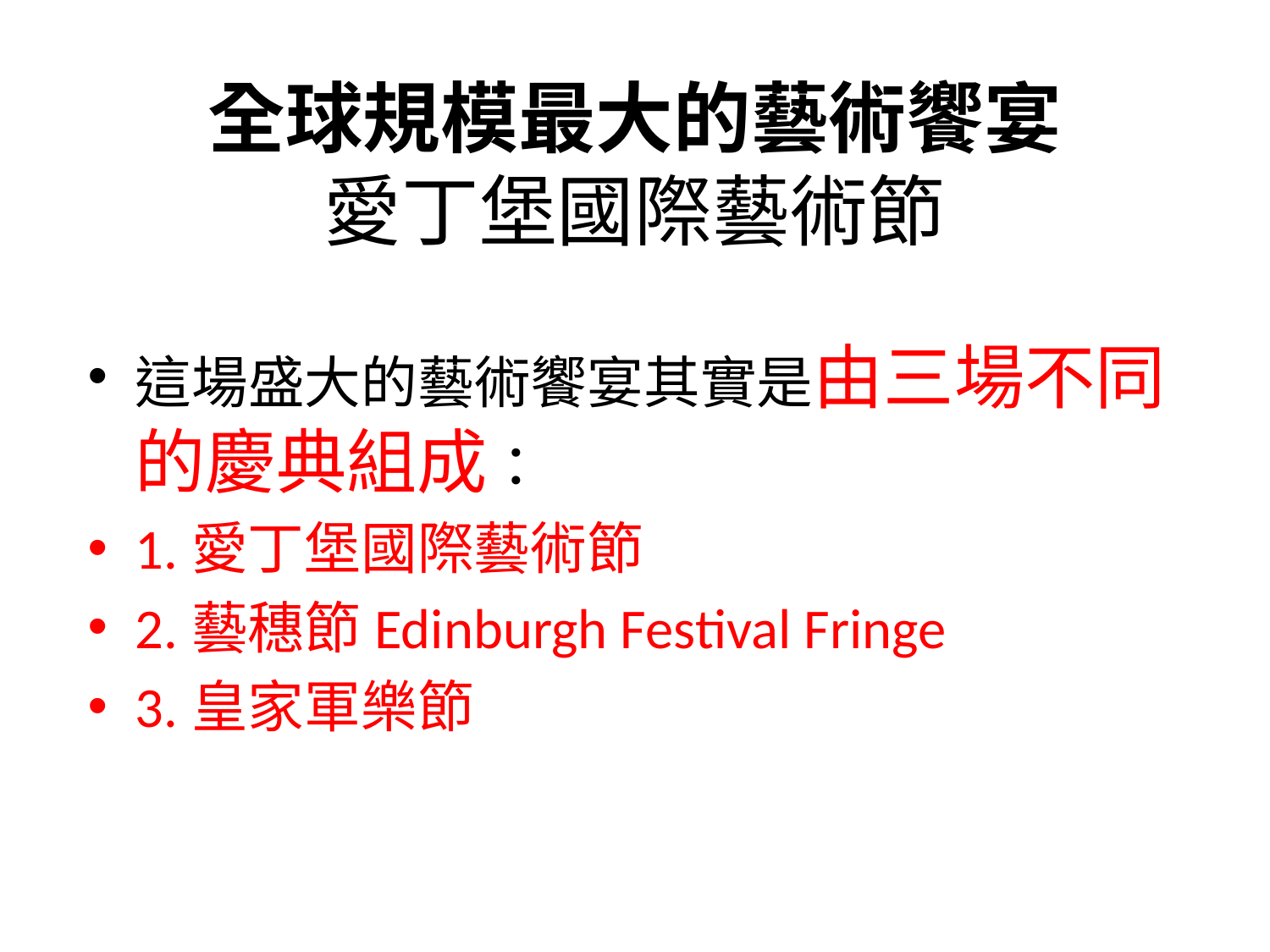

# 全球規模最大的藝術饗宴 愛丁堡國際藝術節
這場盛大的藝術饗宴其實是由三場不同的慶典組成：
1.愛丁堡國際藝術節
2.藝穗節Edinburgh Festival Fringe
3.皇家軍樂節